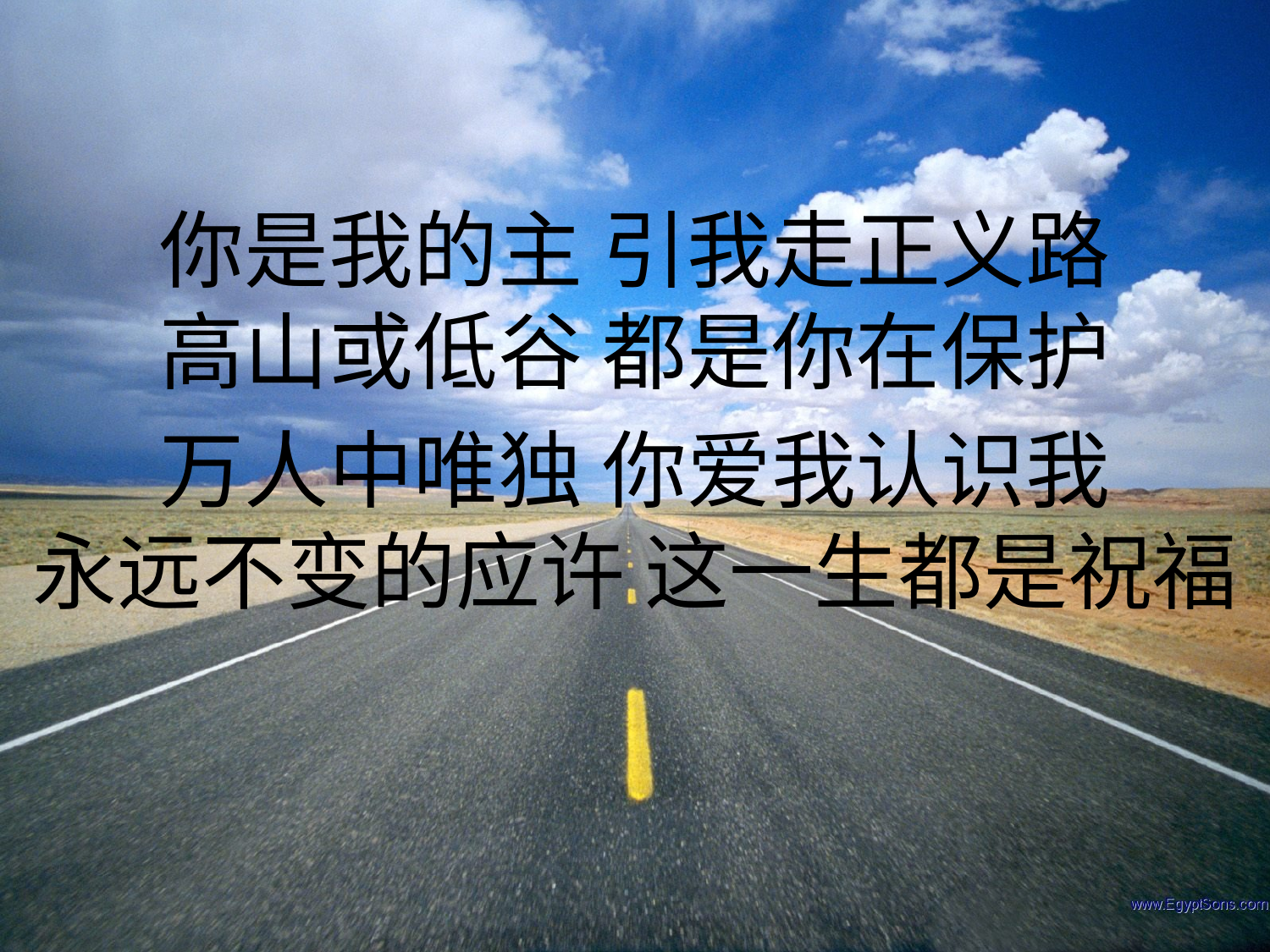

你是我的主 引我走正义路
高山或低谷 都是你在保护
万人中唯独 你爱我认识我
永远不变的应许 这一生都是祝福